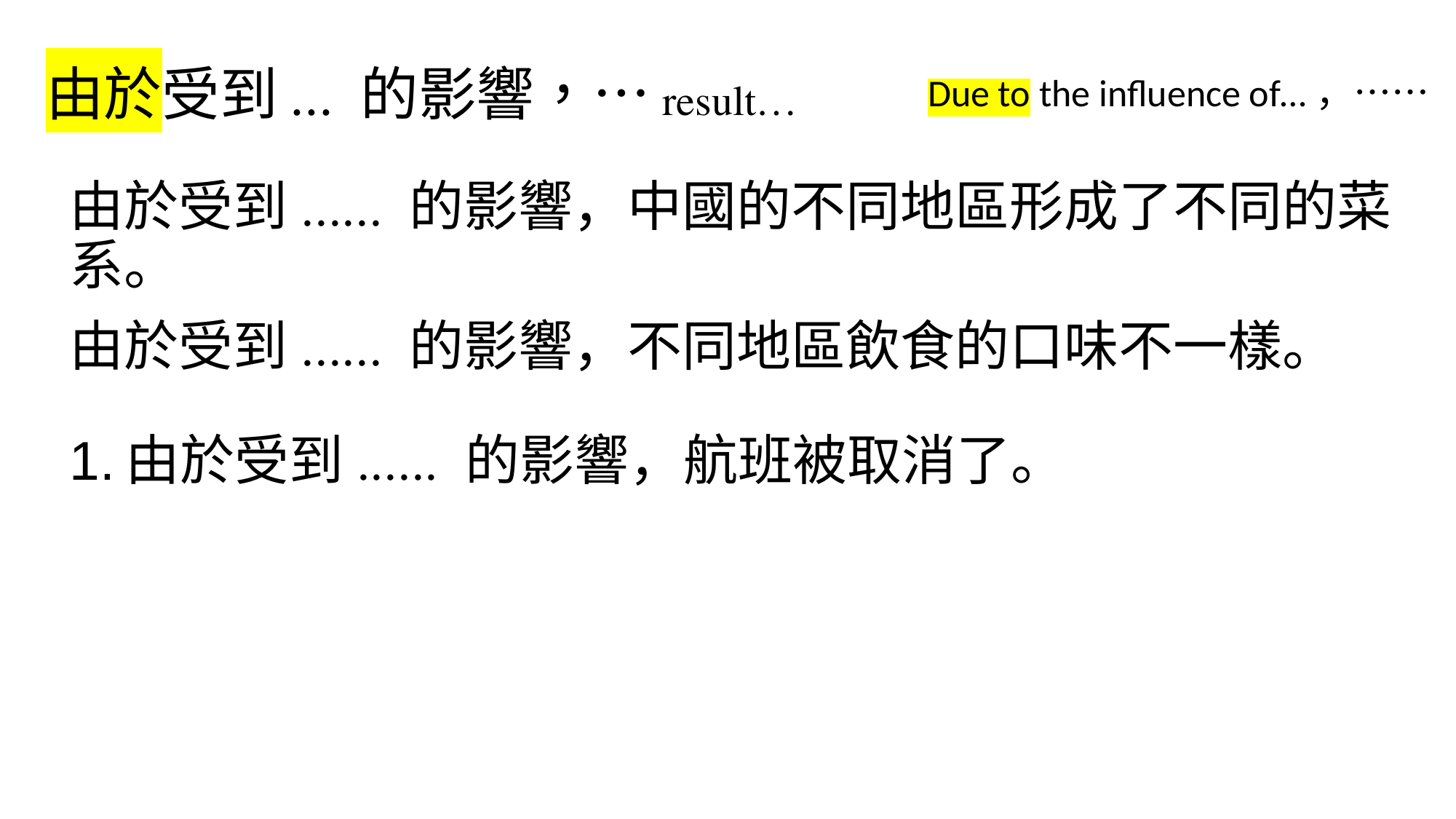

由於受到... 的影響，…result…
Due to the influence of…，……
由於受到...... 的影響，中國的不同地區形成了不同的菜系。
由於受到...... 的影響，不同地區飲食的口味不一樣。
由於受到...... 的影響，航班被取消了。